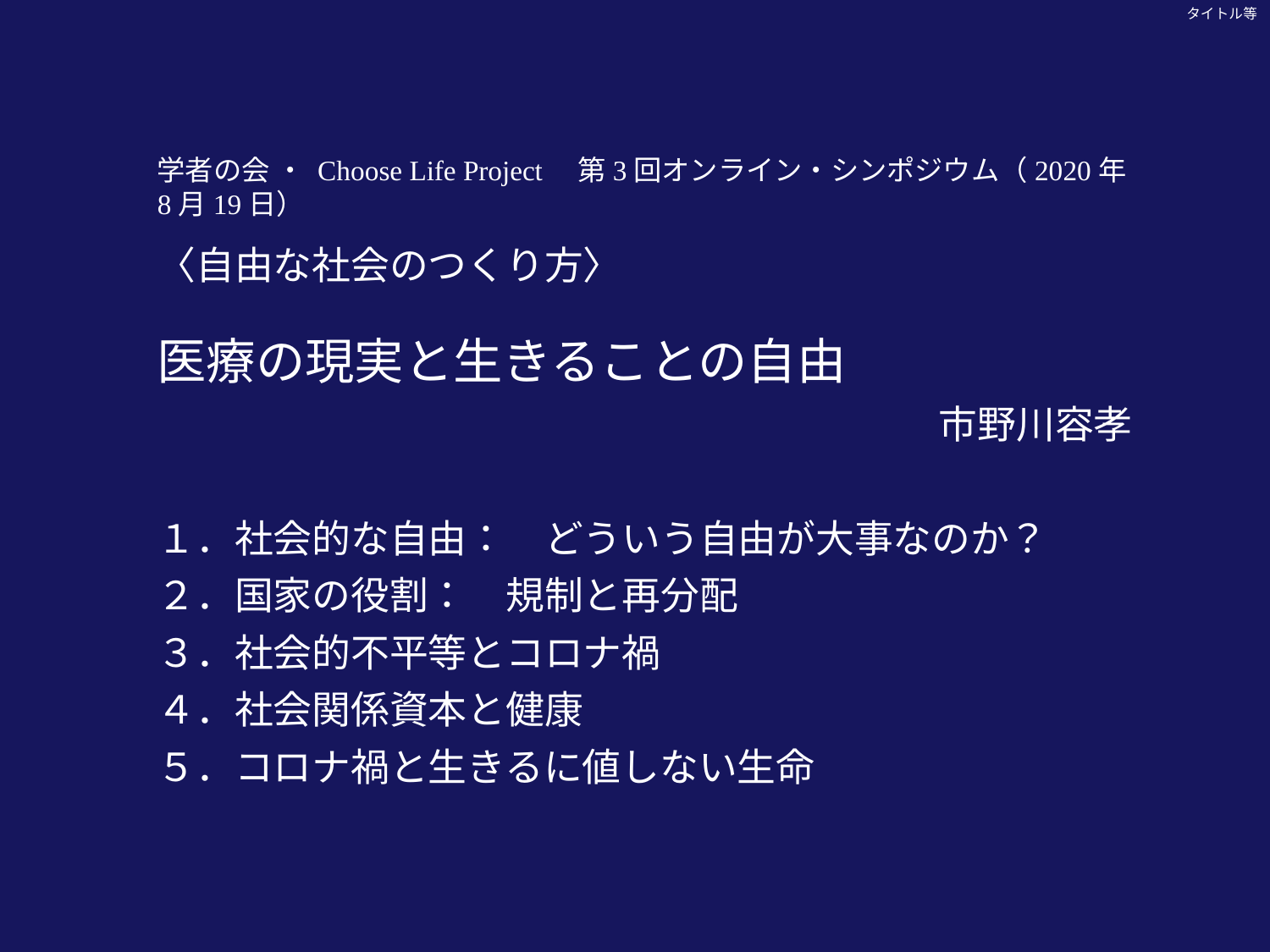

# タイトル等
学者の会 ・ Choose Life Project　第3回オンライン・シンポジウム（2020年8月19日）
〈自由な社会のつくり方〉
医療の現実と生きることの自由
市野川容孝

１．社会的な自由：　どういう自由が大事なのか？
２．国家の役割：　規制と再分配
３．社会的不平等とコロナ禍
４．社会関係資本と健康
５．コロナ禍と生きるに値しない生命